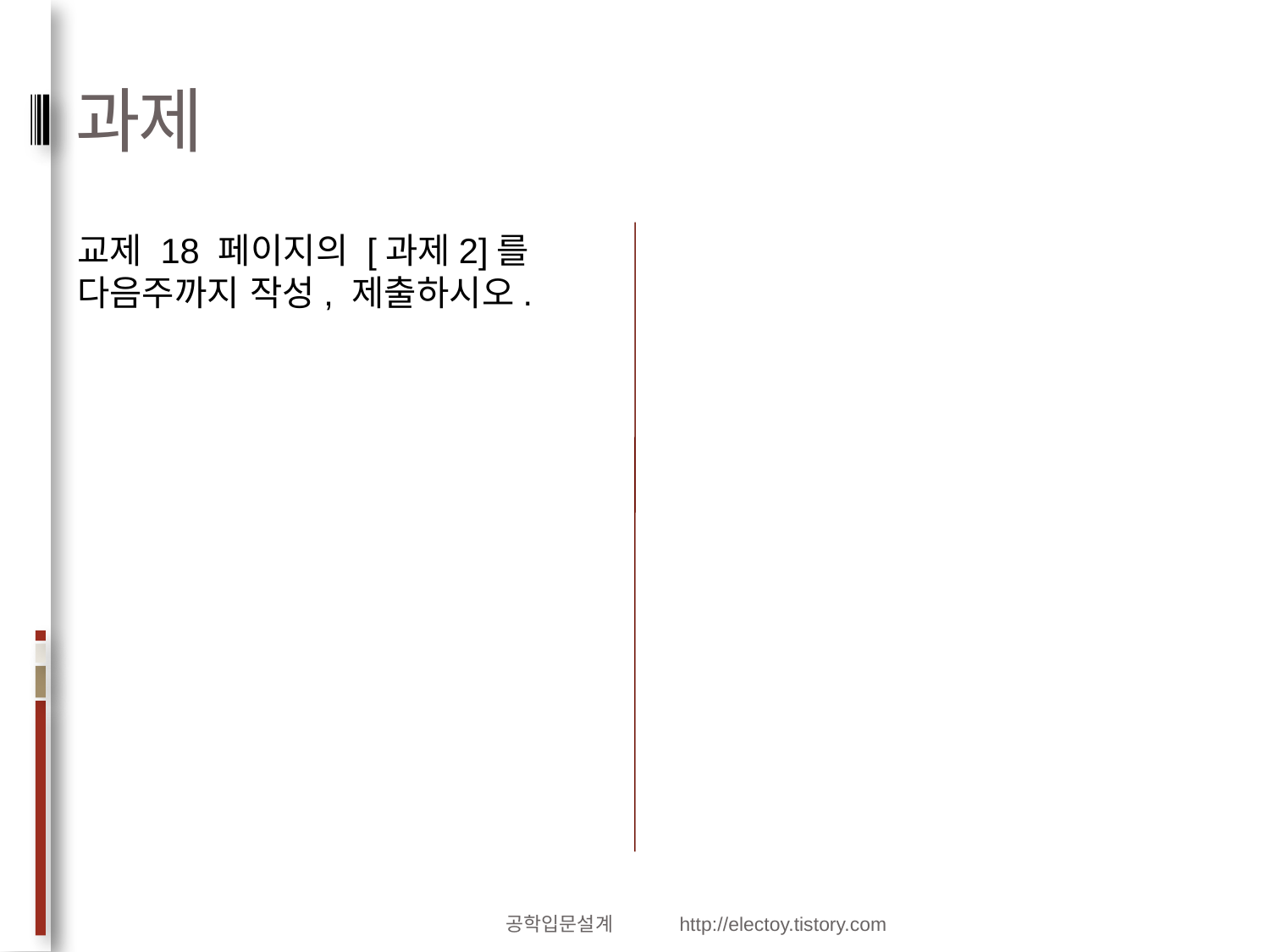

# 과제
교제 18 페이지의 [과제2]를 다음주까지 작성, 제출하시오.

공학입문설계          http://electoy.tistory.com